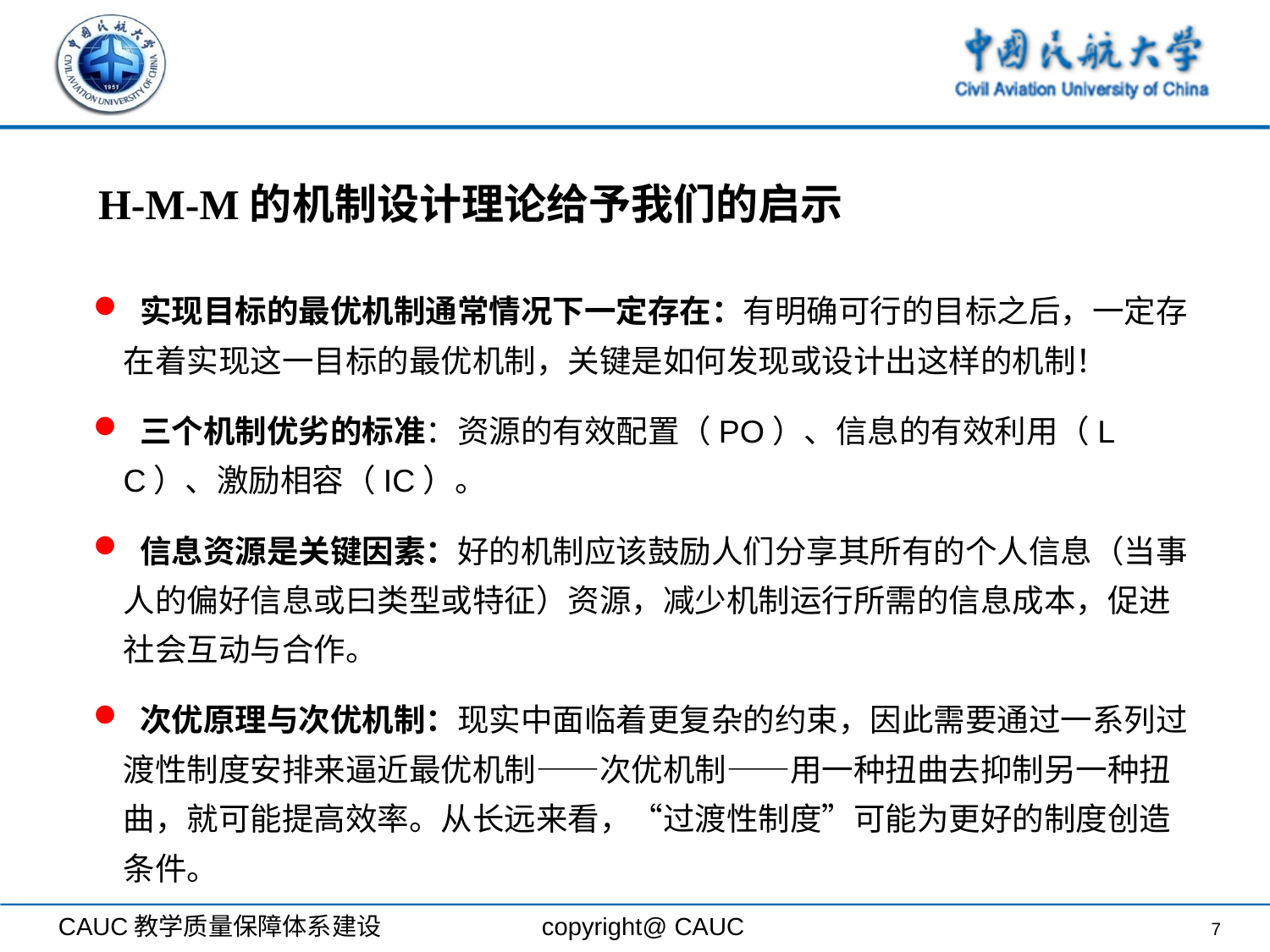

# H-M-M的机制设计理论给予我们的启示
 实现目标的最优机制通常情况下一定存在：有明确可行的目标之后，一定存在着实现这一目标的最优机制，关键是如何发现或设计出这样的机制！
 三个机制优劣的标准：资源的有效配置（PO）、信息的有效利用（LC）、激励相容（IC）。
 信息资源是关键因素：好的机制应该鼓励人们分享其所有的个人信息（当事人的偏好信息或曰类型或特征）资源，减少机制运行所需的信息成本，促进社会互动与合作。
 次优原理与次优机制：现实中面临着更复杂的约束，因此需要通过一系列过渡性制度安排来逼近最优机制——次优机制——用一种扭曲去抑制另一种扭曲，就可能提高效率。从长远来看，“过渡性制度”可能为更好的制度创造条件。
7